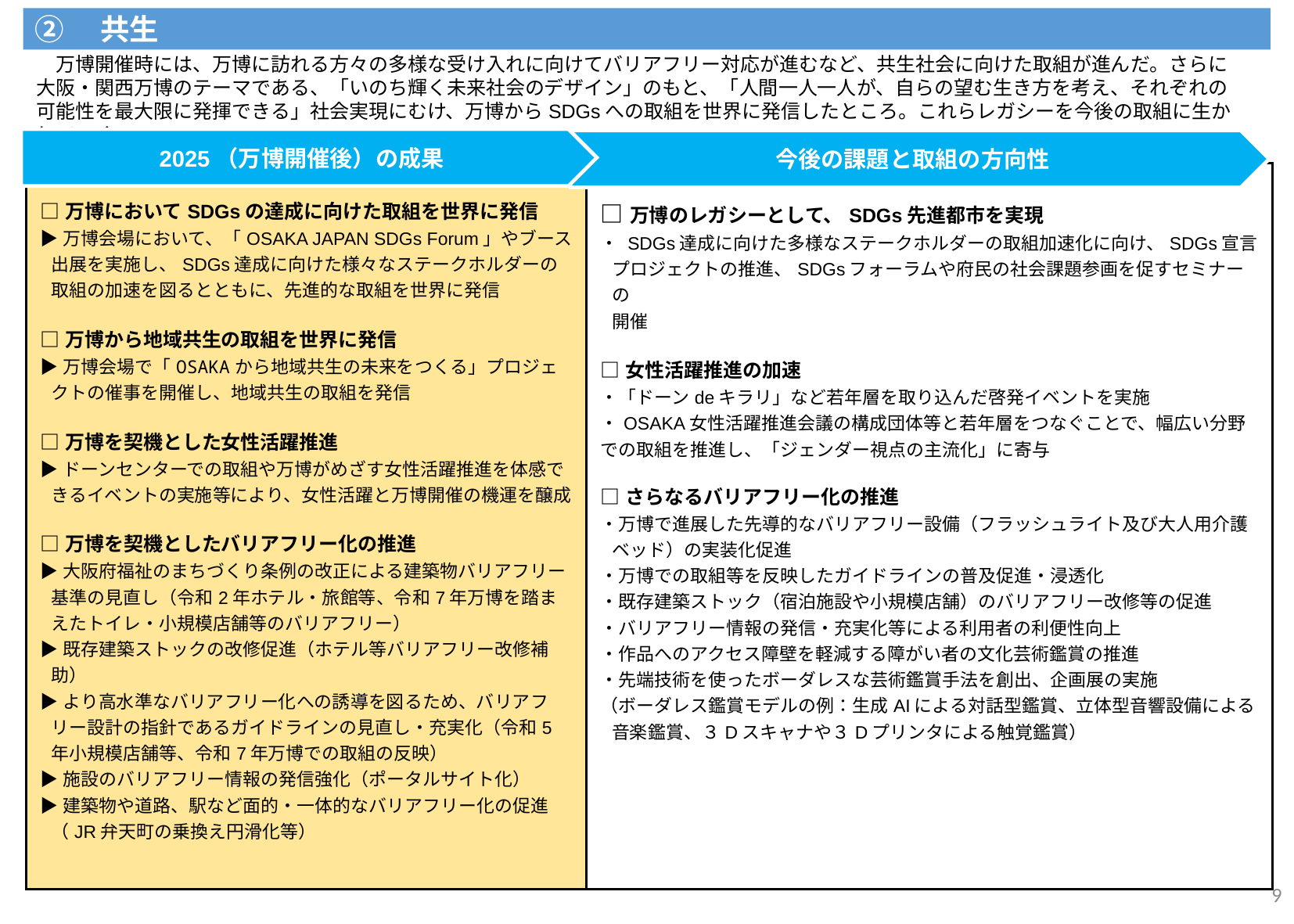

②　共生
　万博開催時には、万博に訪れる方々の多様な受け入れに向けてバリアフリー対応が進むなど、共生社会に向けた取組が進んだ。さらに大阪・関西万博のテーマである、「いのち輝く未来社会のデザイン」のもと、「人間一人一人が、自らの望む生き方を考え、それぞれの可能性を最大限に発揮できる」社会実現にむけ、万博からSDGsへの取組を世界に発信したところ。これらレガシーを今後の取組に生かしていく。
2025（万博開催後）の成果
今後の課題と取組の方向性
| □万博においてSDGsの達成に向けた取組を世界に発信 ▶万博会場において、「OSAKA JAPAN SDGs Forum」やブース 出展を実施し、SDGs達成に向けた様々なステークホルダーの取組の加速を図るとともに、先進的な取組を世界に発信 □万博から地域共生の取組を世界に発信 ▶万博会場で「OSAKAから地域共生の未来をつくる」プロジェクトの催事を開催し、地域共生の取組を発信　 □万博を契機とした女性活躍推進 ▶ドーンセンターでの取組や万博がめざす女性活躍推進を体感できるイベントの実施等により、女性活躍と万博開催の機運を醸成 □万博を契機としたバリアフリー化の推進 ▶大阪府福祉のまちづくり条例の改正による建築物バリアフリー基準の見直し（令和2年ホテル・旅館等、令和7年万博を踏まえたトイレ・小規模店舗等のバリアフリー） ▶既存建築ストックの改修促進（ホテル等バリアフリー改修補助） ▶より高水準なバリアフリー化への誘導を図るため、バリアフリー設計の指針であるガイドラインの見直し・充実化（令和5年小規模店舗等、令和7年万博での取組の反映） ▶施設のバリアフリー情報の発信強化（ポータルサイト化） ▶建築物や道路、駅など面的・一体的なバリアフリー化の促進 （JR弁天町の乗換え円滑化等） | □万博のレガシーとして、SDGs先進都市を実現 ・ SDGs達成に向けた多様なステークホルダーの取組加速化に向け、SDGs宣言 プロジェクトの推進、SDGsフォーラムや府民の社会課題参画を促すセミナーの 開催 □女性活躍推進の加速 ・「ドーンdeキラリ」など若年層を取り込んだ啓発イベントを実施 ・OSAKA女性活躍推進会議の構成団体等と若年層をつなぐことで、幅広い分野での取組を推進し、「ジェンダー視点の主流化」に寄与 □さらなるバリアフリー化の推進 ・万博で進展した先導的なバリアフリー設備（フラッシュライト及び大人用介護ベッド）の実装化促進 ・万博での取組等を反映したガイドラインの普及促進・浸透化 ・既存建築ストック（宿泊施設や小規模店舗）のバリアフリー改修等の促進 ・バリアフリー情報の発信・充実化等による利用者の利便性向上 ・作品へのアクセス障壁を軽減する障がい者の文化芸術鑑賞の推進 ・先端技術を使ったボーダレスな芸術鑑賞手法を創出、企画展の実施 （ボーダレス鑑賞モデルの例：生成AIによる対話型鑑賞、立体型音響設備による音楽鑑賞、３Dスキャナや３Dプリンタによる触覚鑑賞） |
| --- | --- |
9